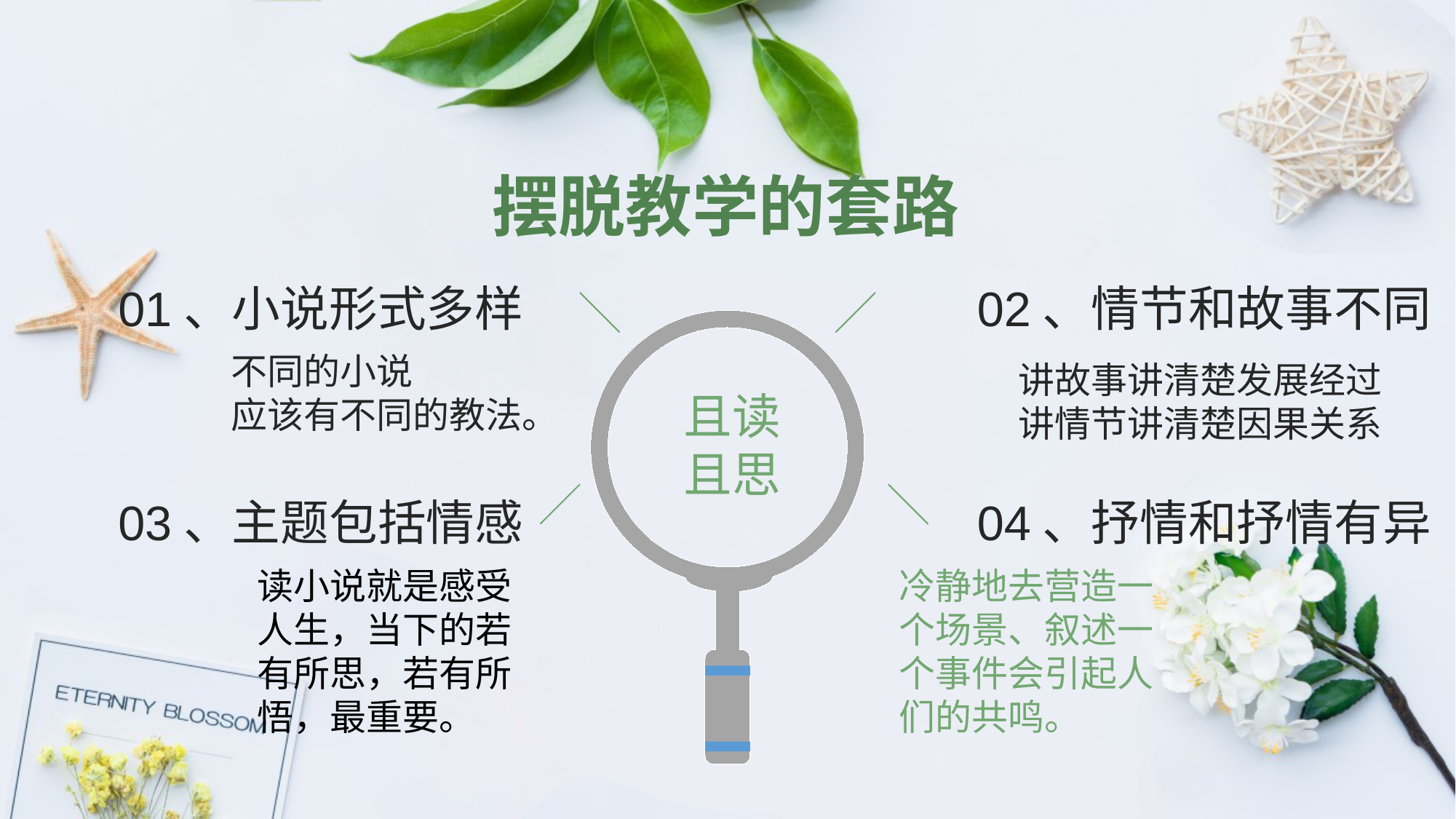

摆脱教学的套路
01、小说形式多样
02、情节和故事不同

不同的小说
应该有不同的教法。
讲故事讲清楚发展经过
讲情节讲清楚因果关系
且读且思

03、主题包括情感
04、抒情和抒情有异
读小说就是感受人生，当下的若有所思，若有所悟，最重要。
冷静地去营造一个场景、叙述一个事件会引起人们的共鸣。